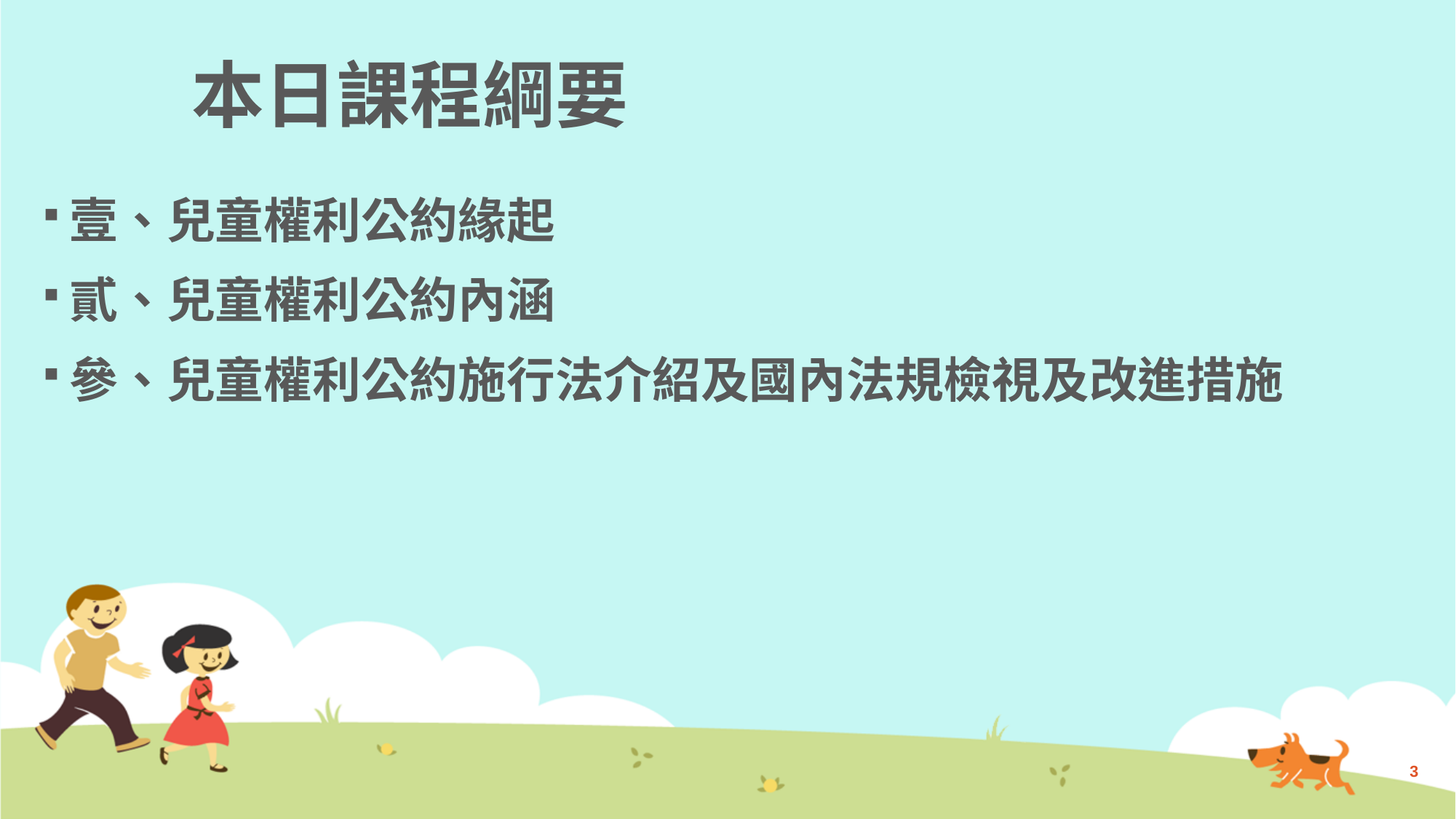

# 本日課程綱要
壹、兒童權利公約緣起
貳、兒童權利公約內涵
參、兒童權利公約施行法介紹及國內法規檢視及改進措施

3